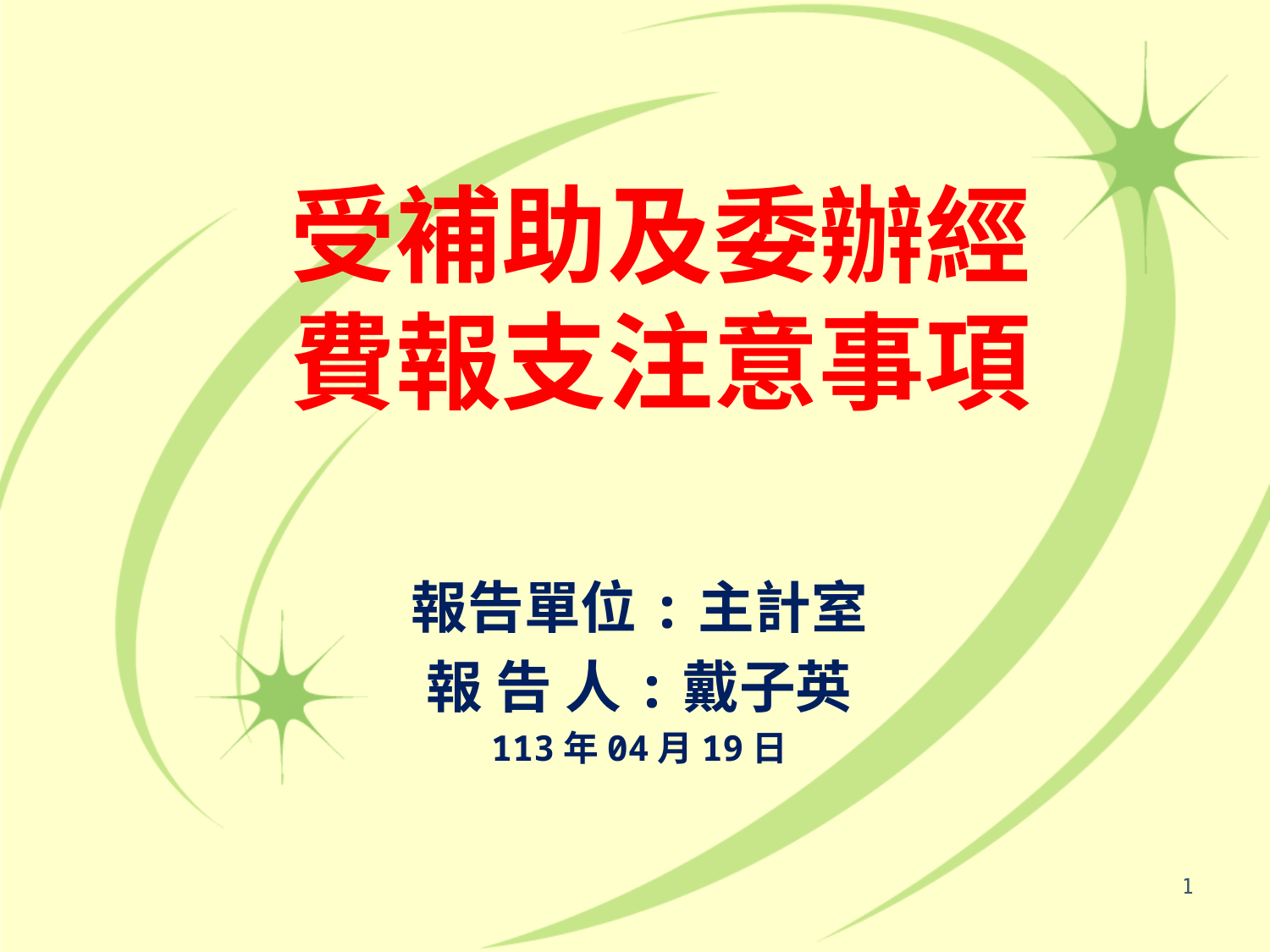

# 受補助及委辦經費報支注意事項
報告單位:主計室
報 告 人:戴子英
113年04月19日
1